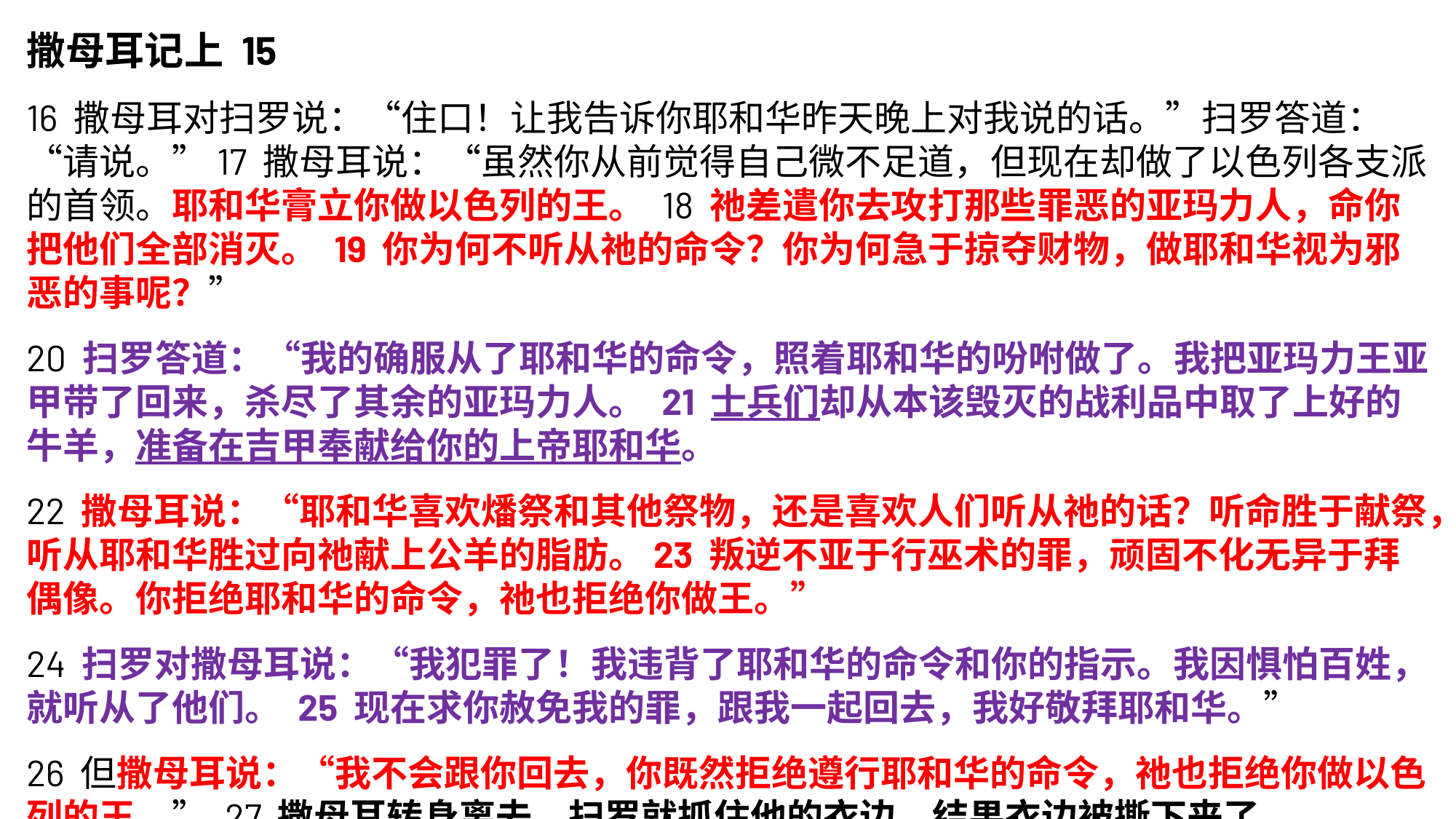

撒母耳记上 15

16 撒母耳对扫罗说：“住口！让我告诉你耶和华昨天晚上对我说的话。”扫罗答道：“请说。”17 撒母耳说：“虽然你从前觉得自己微不足道，但现在却做了以色列各支派的首领。耶和华膏立你做以色列的王。 18 祂差遣你去攻打那些罪恶的亚玛力人，命你把他们全部消灭。 19 你为何不听从祂的命令？你为何急于掠夺财物，做耶和华视为邪恶的事呢？”

20 扫罗答道：“我的确服从了耶和华的命令，照着耶和华的吩咐做了。我把亚玛力王亚甲带了回来，杀尽了其余的亚玛力人。 21 士兵们却从本该毁灭的战利品中取了上好的牛羊，准备在吉甲奉献给你的上帝耶和华。

22 撒母耳说：“耶和华喜欢燔祭和其他祭物，还是喜欢人们听从祂的话？听命胜于献祭，听从耶和华胜过向祂献上公羊的脂肪。23 叛逆不亚于行巫术的罪，顽固不化无异于拜偶像。你拒绝耶和华的命令，祂也拒绝你做王。”

24 扫罗对撒母耳说：“我犯罪了！我违背了耶和华的命令和你的指示。我因惧怕百姓，就听从了他们。 25 现在求你赦免我的罪，跟我一起回去，我好敬拜耶和华。”

26 但撒母耳说：“我不会跟你回去，你既然拒绝遵行耶和华的命令，祂也拒绝你做以色列的王。” 27 撒母耳转身离去，扫罗就抓住他的衣边，结果衣边被撕下来了。